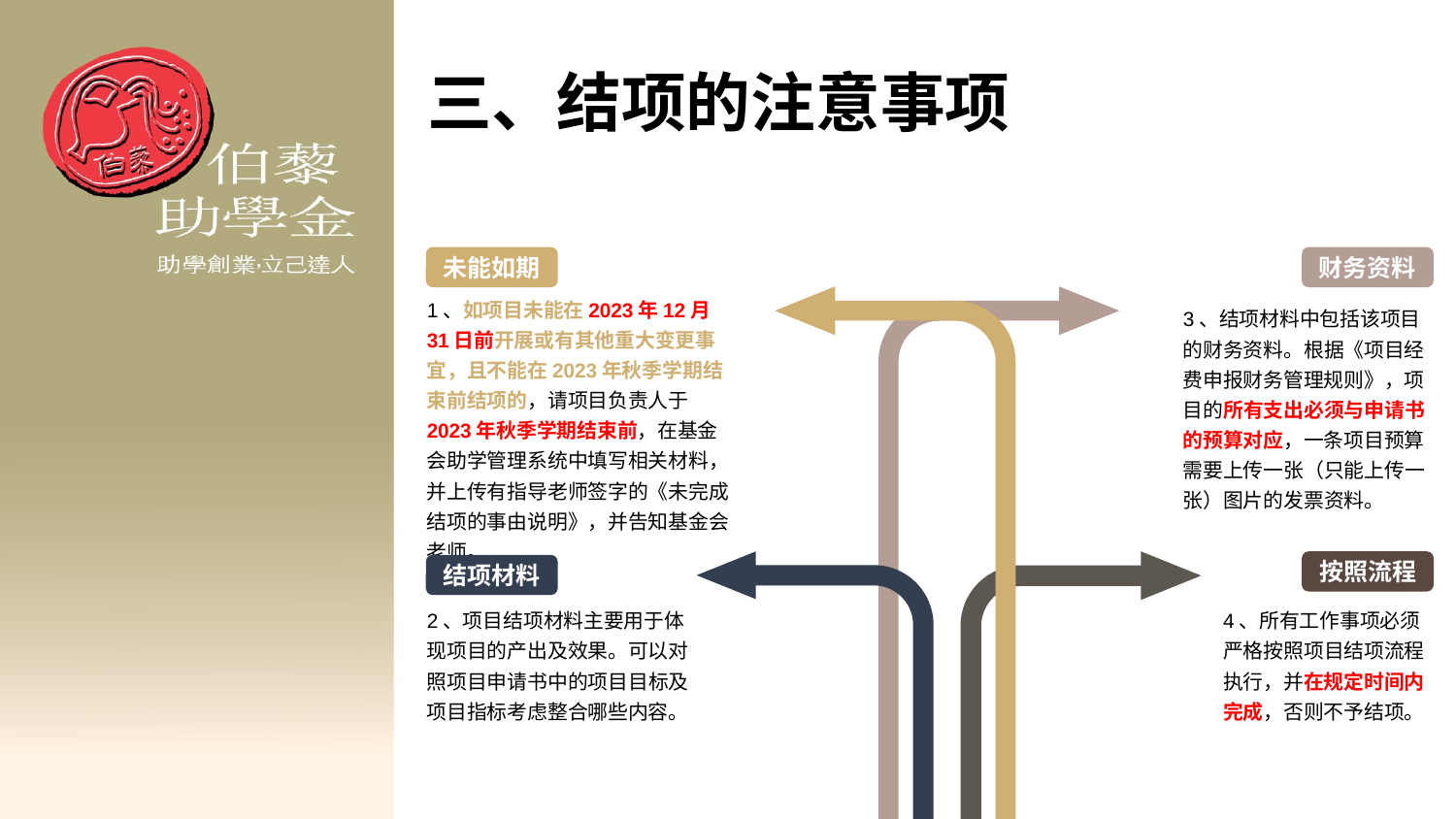

# 三、结项的注意事项
财务资料
未能如期
1、如项目未能在2023年12月31日前开展或有其他重大变更事宜，且不能在2023年秋季学期结束前结项的，请项目负责人于2023年秋季学期结束前，在基金会助学管理系统中填写相关材料，并上传有指导老师签字的《未完成结项的事由说明》，并告知基金会老师。

3、结项材料中包括该项目的财务资料。根据《项目经费申报财务管理规则》，项目的所有支出必须与申请书的预算对应，一条项目预算需要上传一张（只能上传一张）图片的发票资料。

按照流程
结项材料
2、项目结项材料主要用于体现项目的产出及效果。可以对照项目申请书中的项目目标及项目指标考虑整合哪些内容。
4、所有工作事项必须严格按照项目结项流程执行，并在规定时间内完成，否则不予结项。